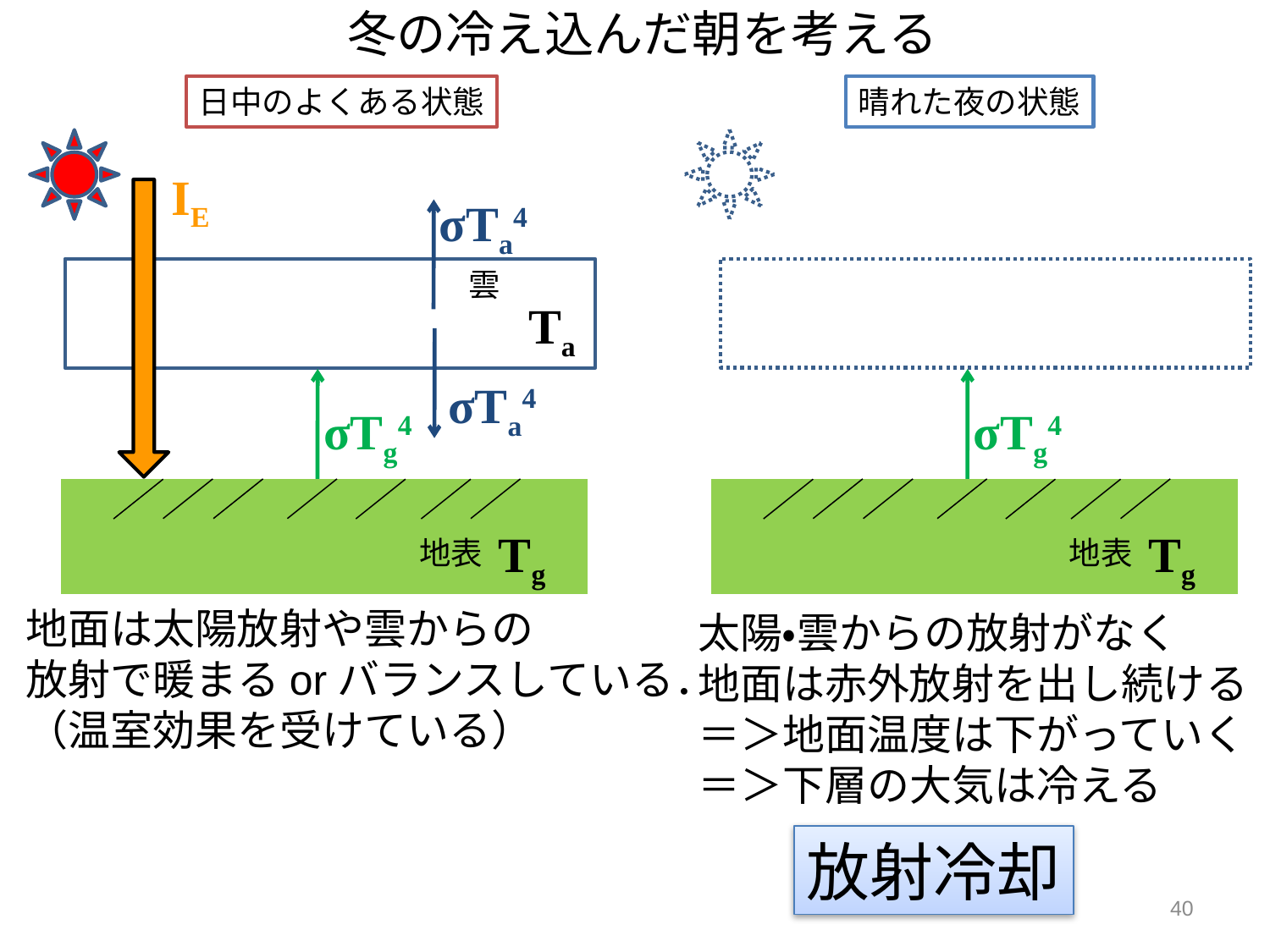

冬の冷え込んだ朝を考える
日中のよくある状態
晴れた夜の状態

IE

σTa4

雲
Ta
σTa4
σTg4
σTg4

Tg
Tg
地表
地表
地面は太陽放射や雲からの
放射で暖まるorバランスしている．
（温室効果を受けている）
太陽・雲からの放射がなく
地面は赤外放射を出し続ける
＝＞地面温度は下がっていく
＝＞下層の大気は冷える
放射冷却
40